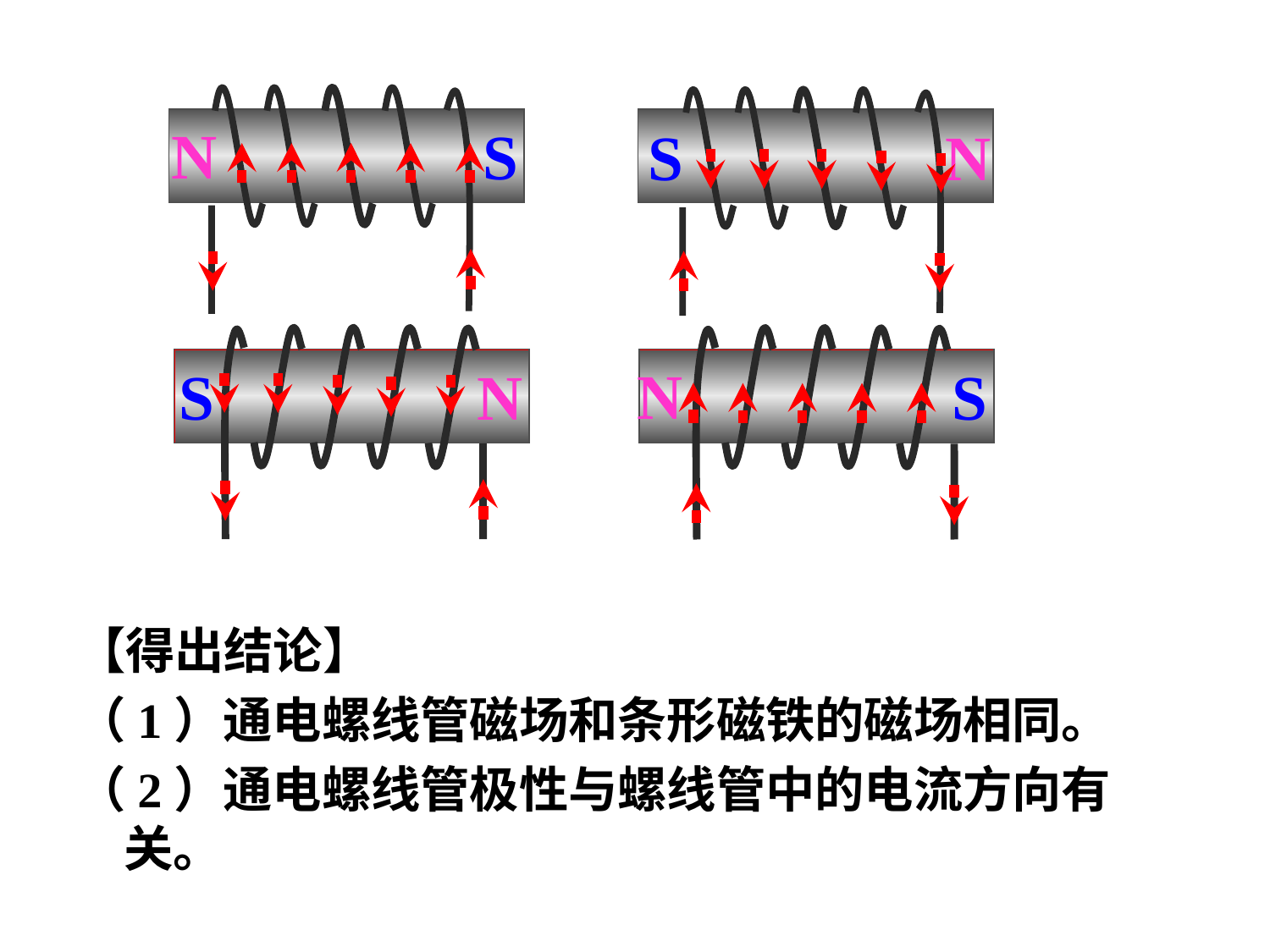

N
S

S
N

S
N

N

S

【得出结论】
（1）通电螺线管磁场和条形磁铁的磁场相同。
（2）通电螺线管极性与螺线管中的电流方向有关。